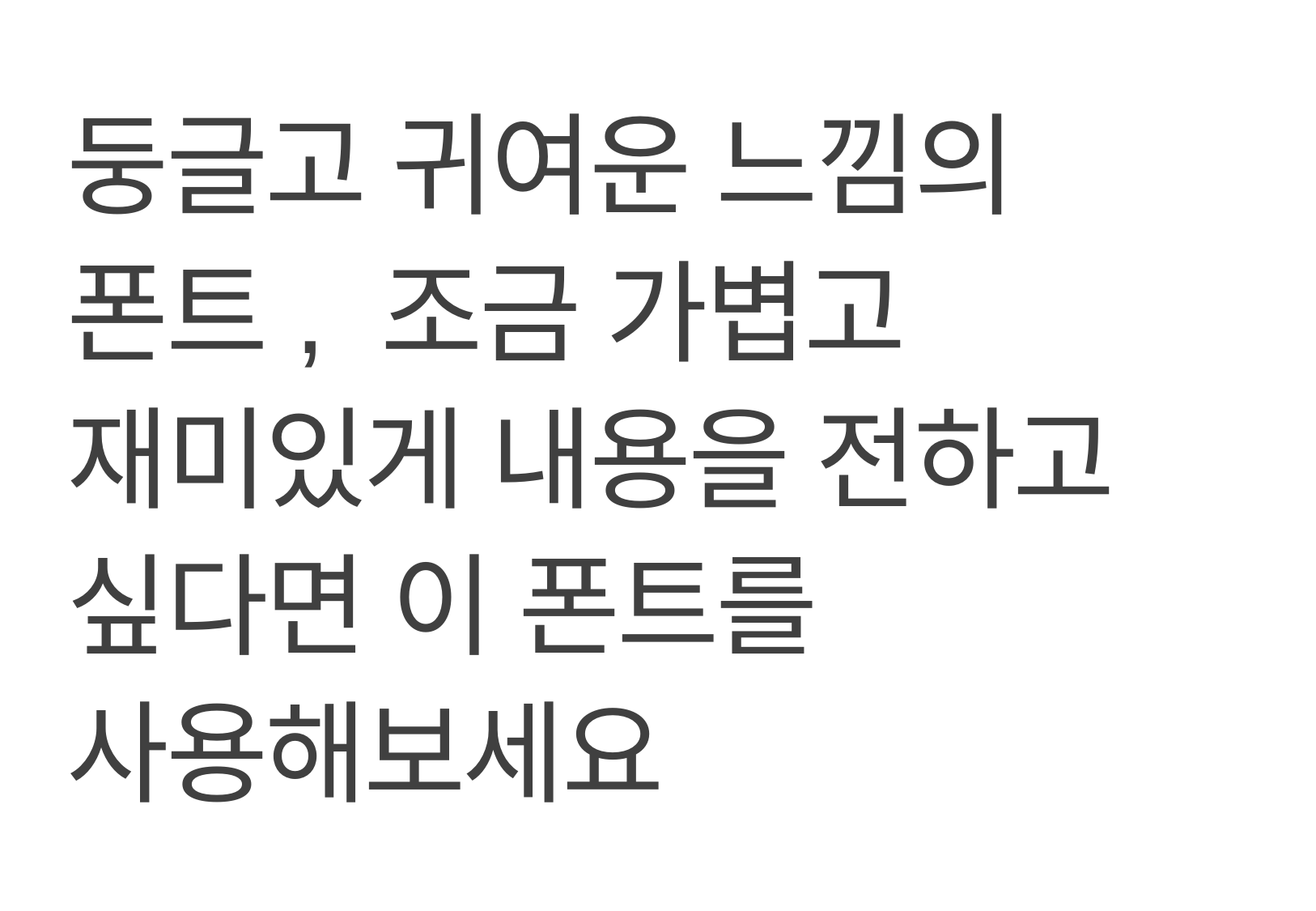

둥글고 귀여운 느낌의
폰트, 조금 가볍고
재미있게 내용을 전하고
싶다면 이 폰트를
사용해보세요